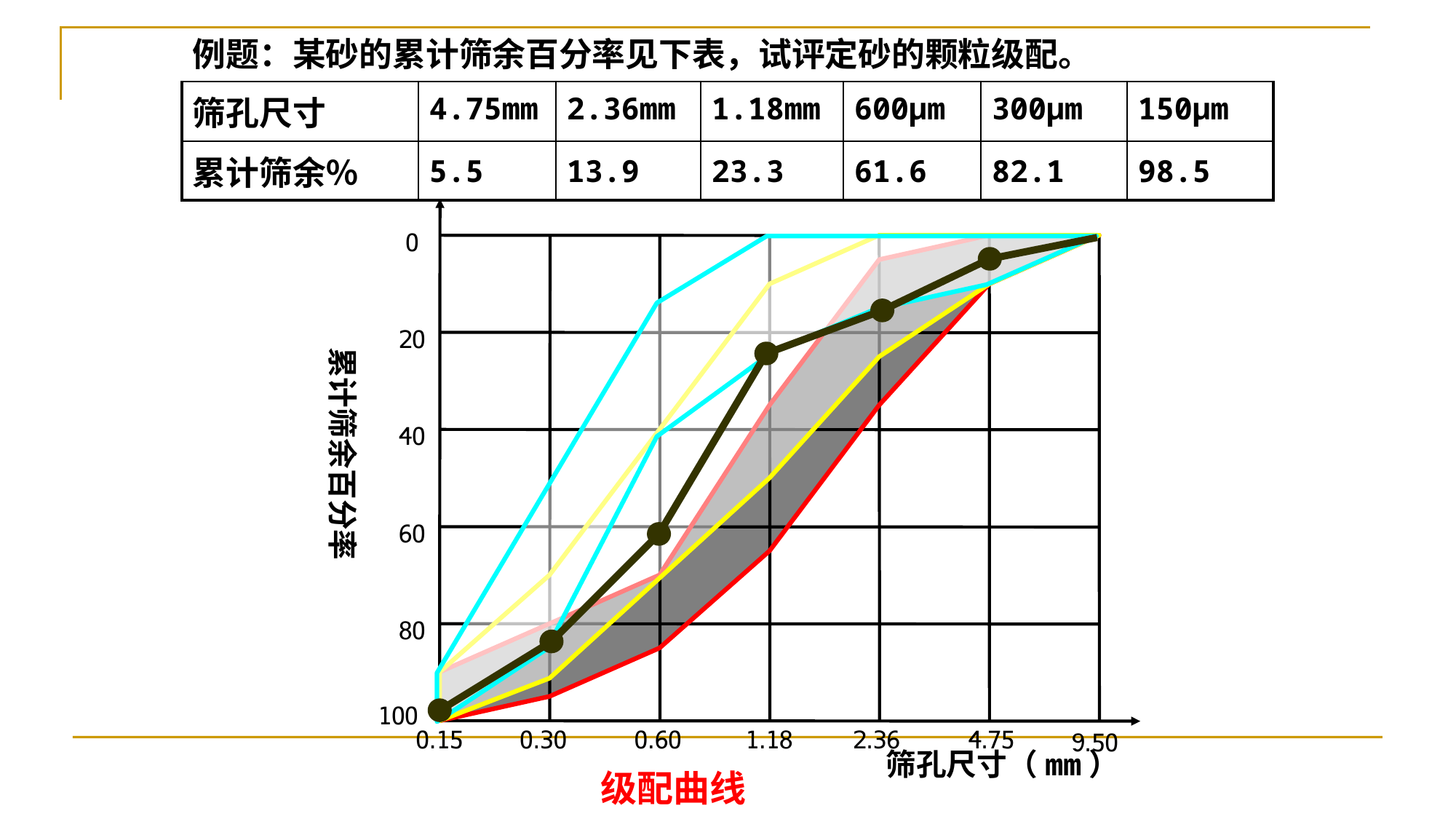

| 例题：某砂的累计筛余百分率见下表，试评定砂的颗粒级配。 |  |  |  |  |  |  |
| --- | --- | --- | --- | --- | --- | --- |
| 筛孔尺寸 | 4.75mm | 2.36mm | 1.18mm | 600μm | 300μm | 150μm |
| 累计筛余％ | 5.5 | 13.9 | 23.3 | 61.6 | 82.1 | 98.5 |

0

累计筛余百分率
20

40

60

80

100

0.15

  0.30
         0.60
           1.18
              2.36
                   4.75
                      9.50
筛孔尺寸（mm）
级配曲线